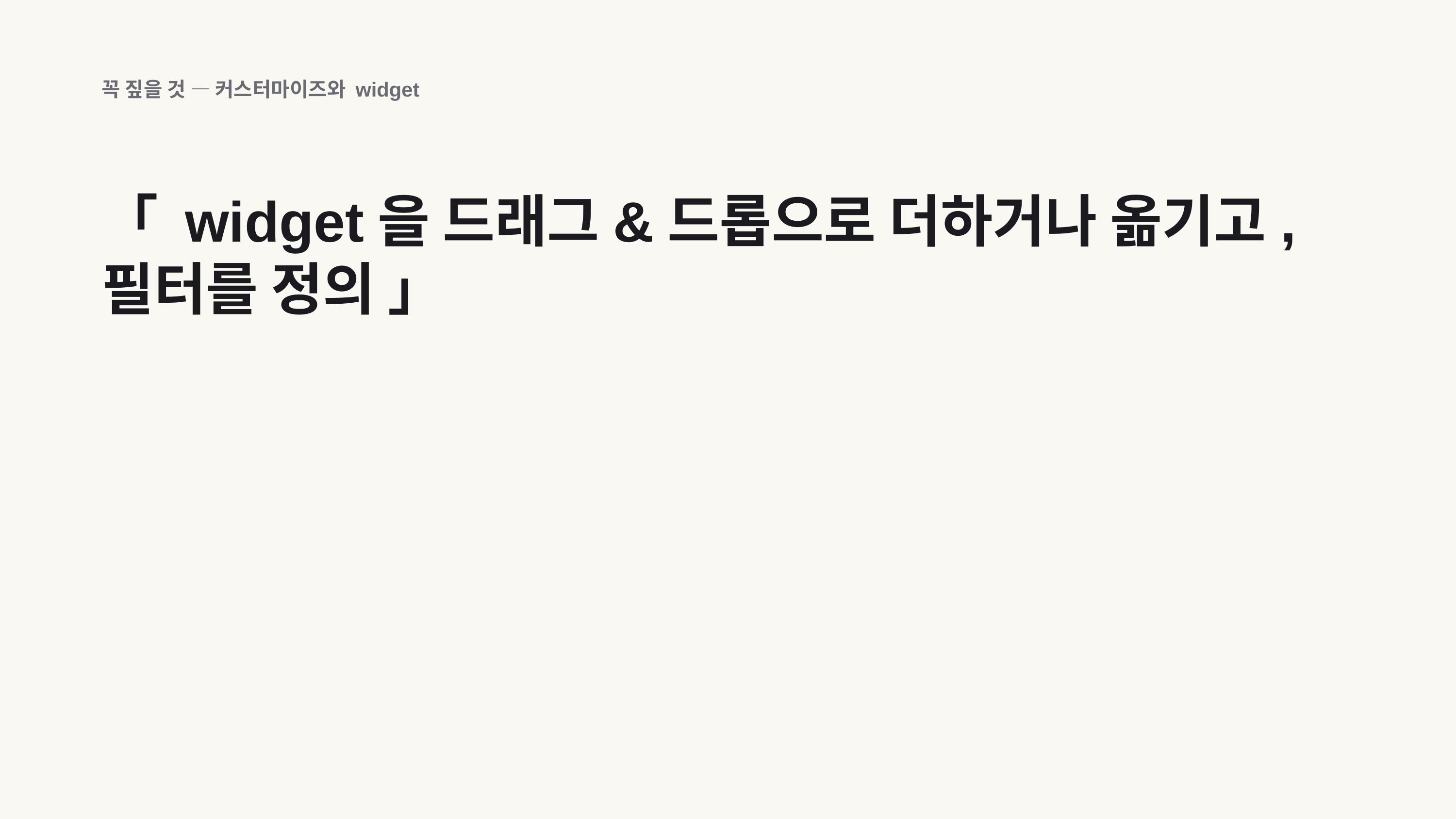

꼭 짚을 것 — 커스터마이즈와 widget
「 widget을 드래그&드롭으로 더하거나 옮기고, 필터를 정의 」